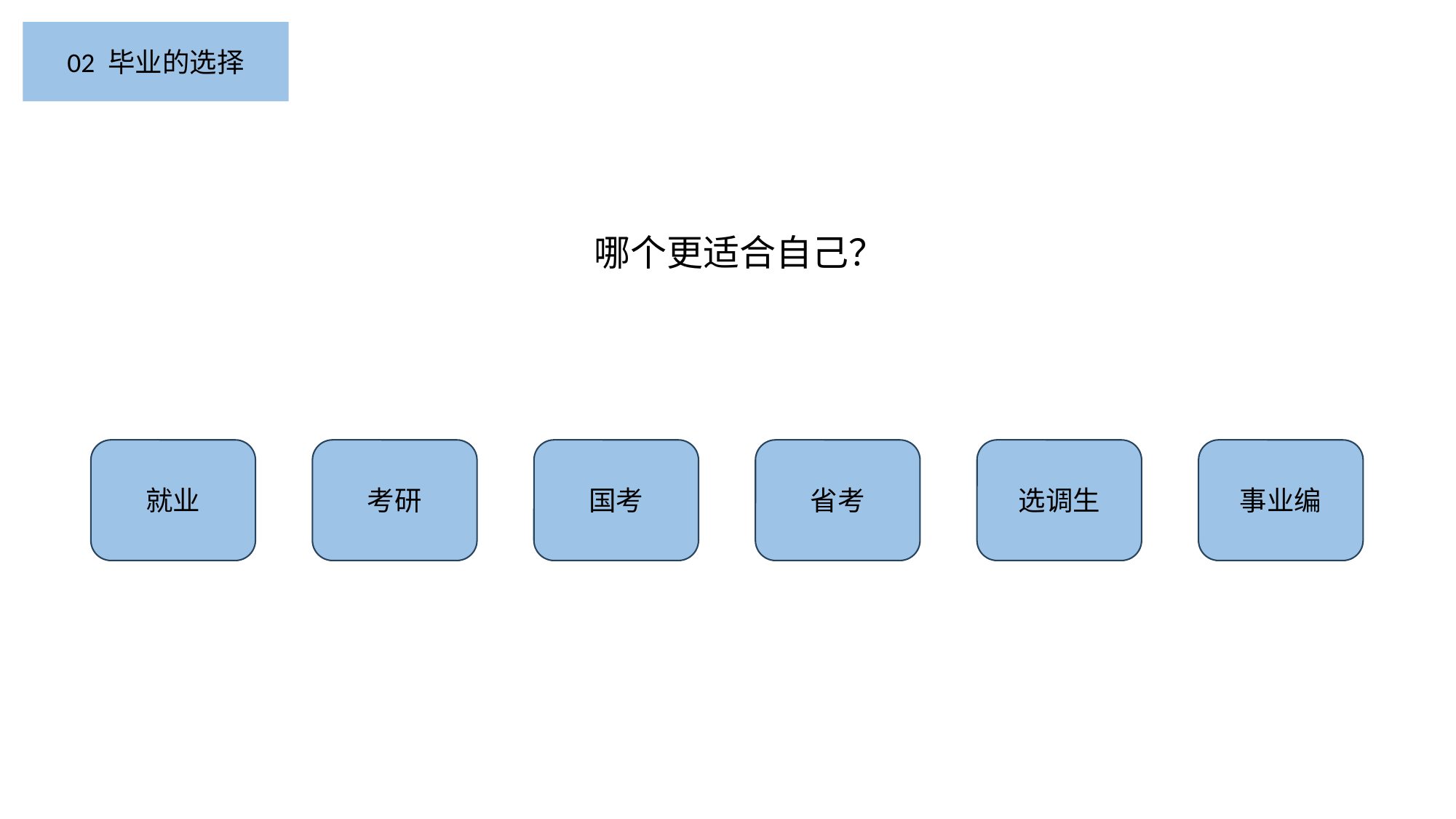

02 毕业的选择
哪个更适合自己？

就业
考研
国考
省考
选调生
事业编